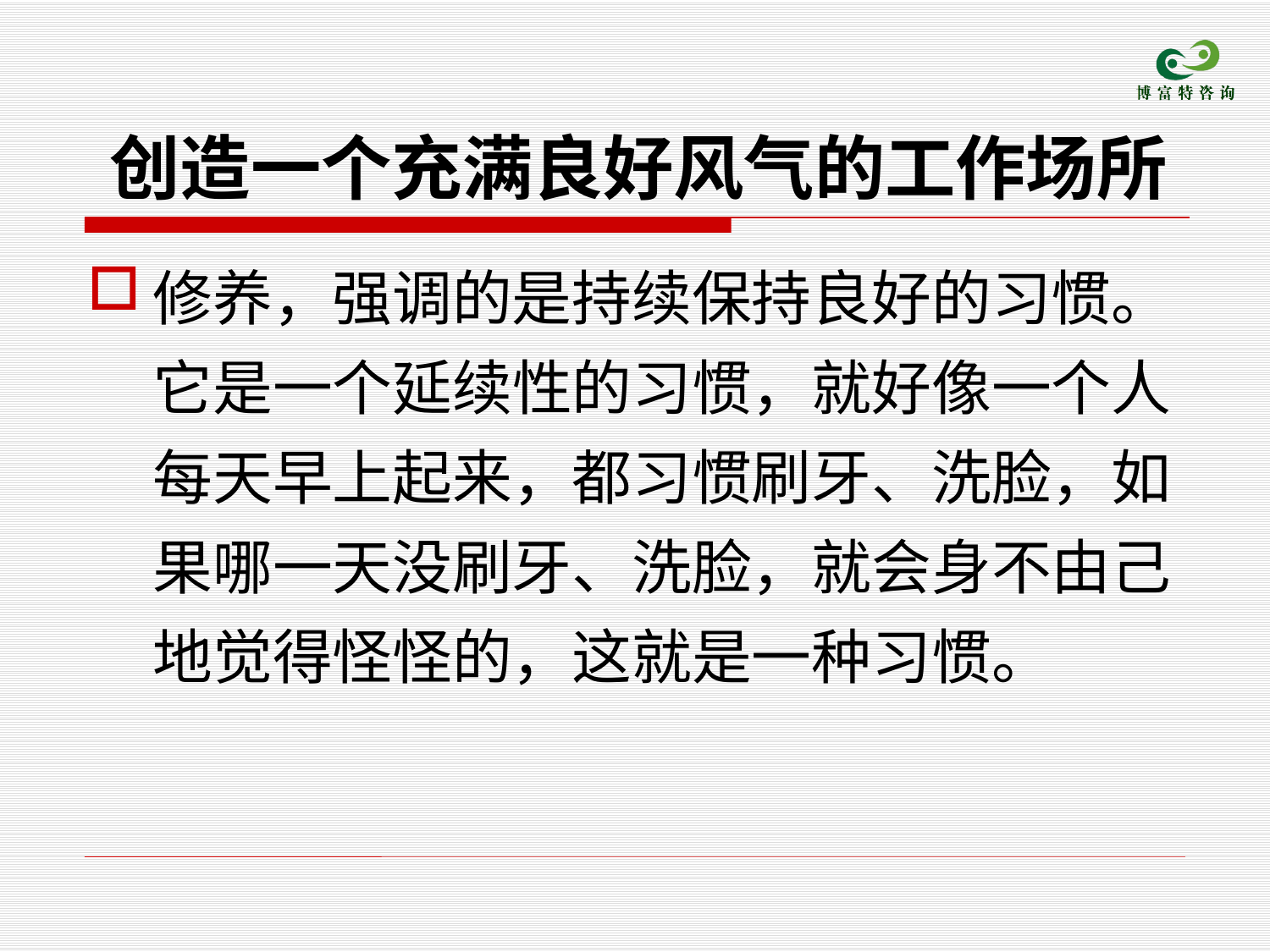

创造一个充满良好风气的工作场所
修养，强调的是持续保持良好的习惯。它是一个延续性的习惯，就好像一个人每天早上起来，都习惯刷牙、洗脸，如果哪一天没刷牙、洗脸，就会身不由己地觉得怪怪的，这就是一种习惯。
261